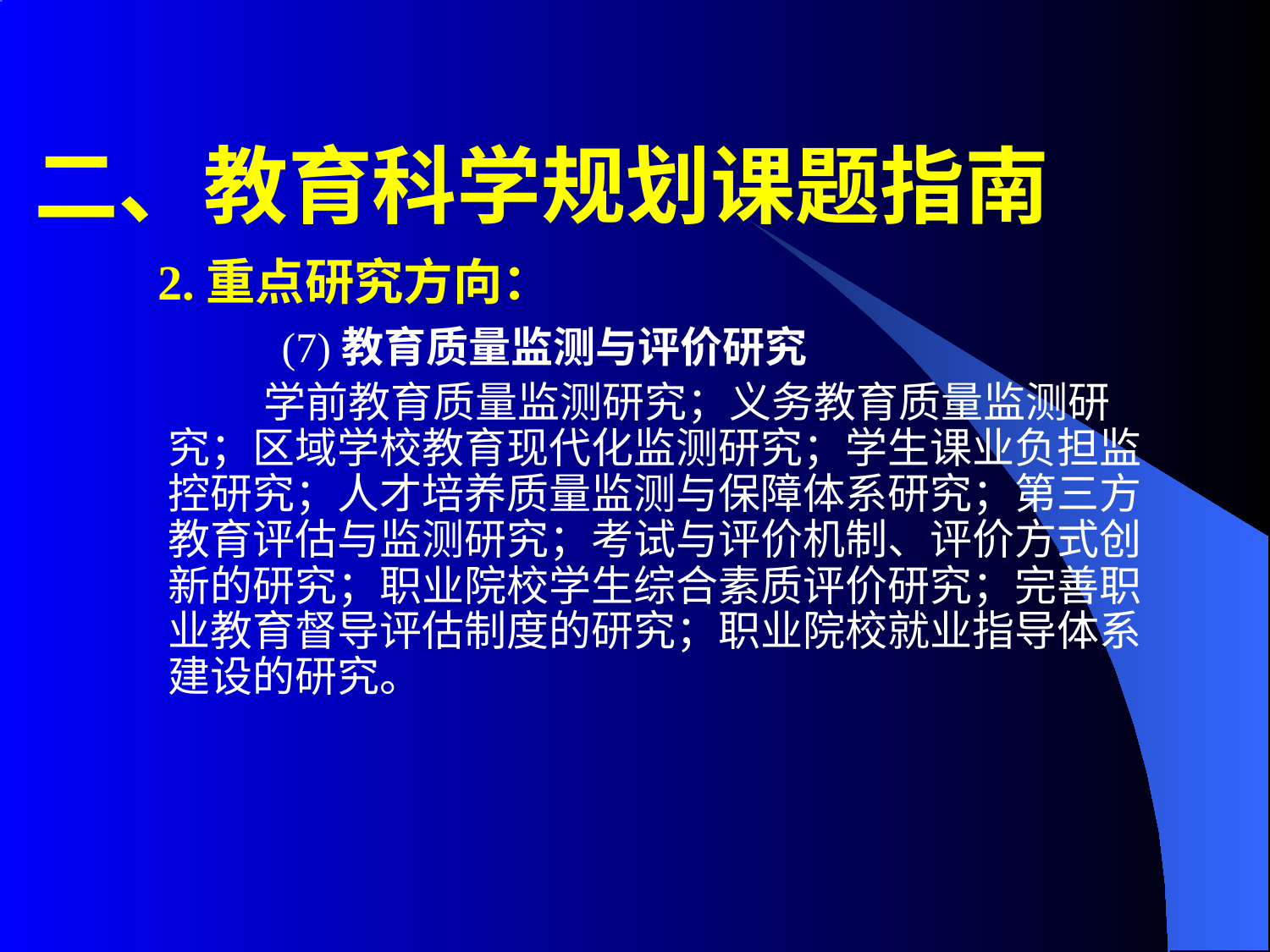

二、教育科学规划课题指南
   2.重点研究方向：
        　(7)教育质量监测与评价研究
              学前教育质量监测研究；义务教育质量监测研究；区域学校教育现代化监测研究；学生课业负担监控研究；人才培养质量监测与保障体系研究；第三方教育评估与监测研究；考试与评价机制、评价方式创新的研究；职业院校学生综合素质评价研究；完善职业教育督导评估制度的研究；职业院校就业指导体系建设的研究。